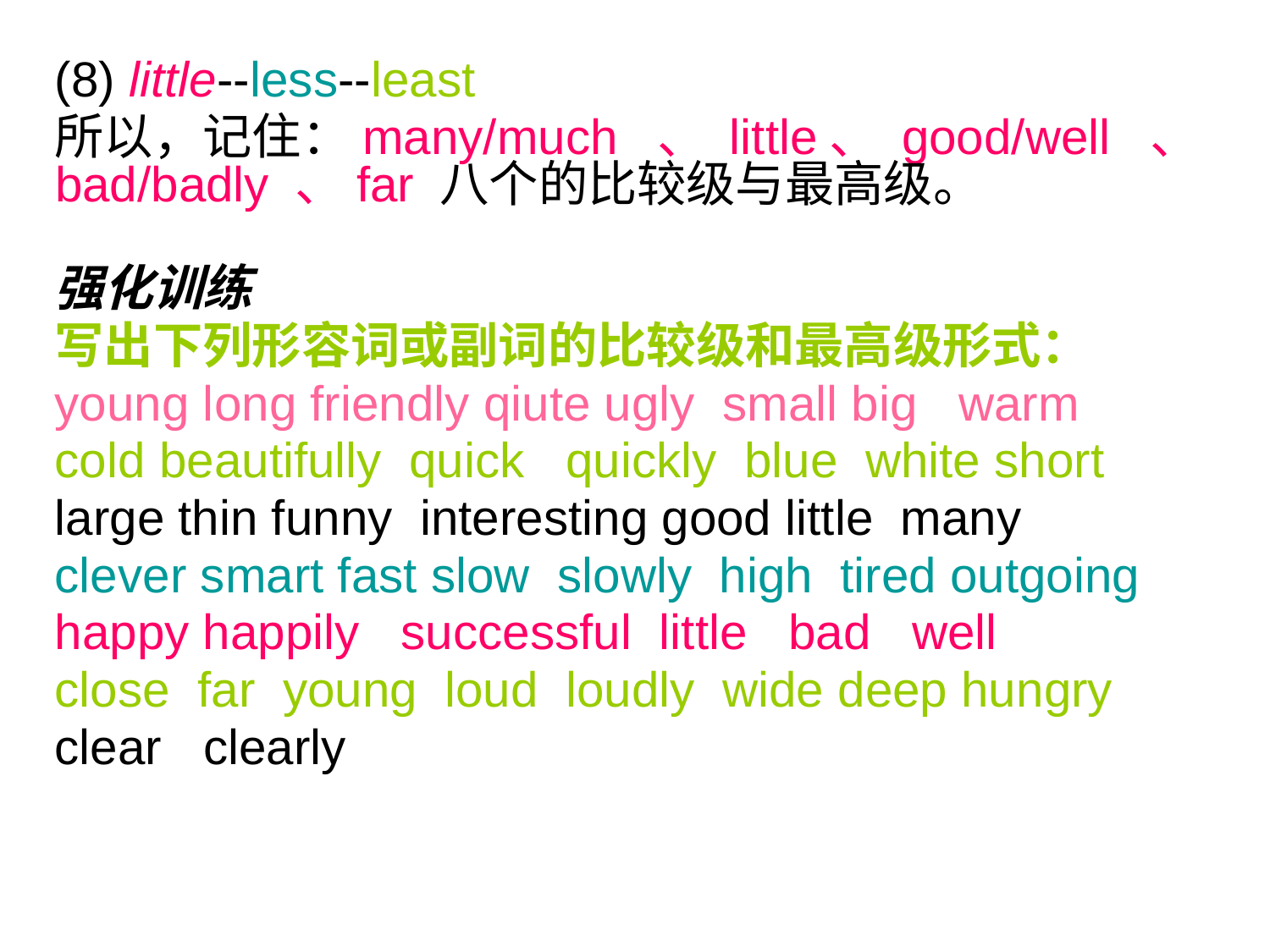

(8) little--less--least
所以，记住：many/much  、 little、 good/well  、bad/badly 、far 八个的比较级与最高级。
强化训练
写出下列形容词或副词的比较级和最高级形式：
young long friendly qiute ugly  small big   warm
cold beautifully  quick   quickly  blue  white short
large thin funny  interesting good little  many
clever smart fast slow  slowly  high  tired outgoing
happy happily   successful  little   bad   well
close  far  young  loud  loudly  wide deep hungry
clear   clearly